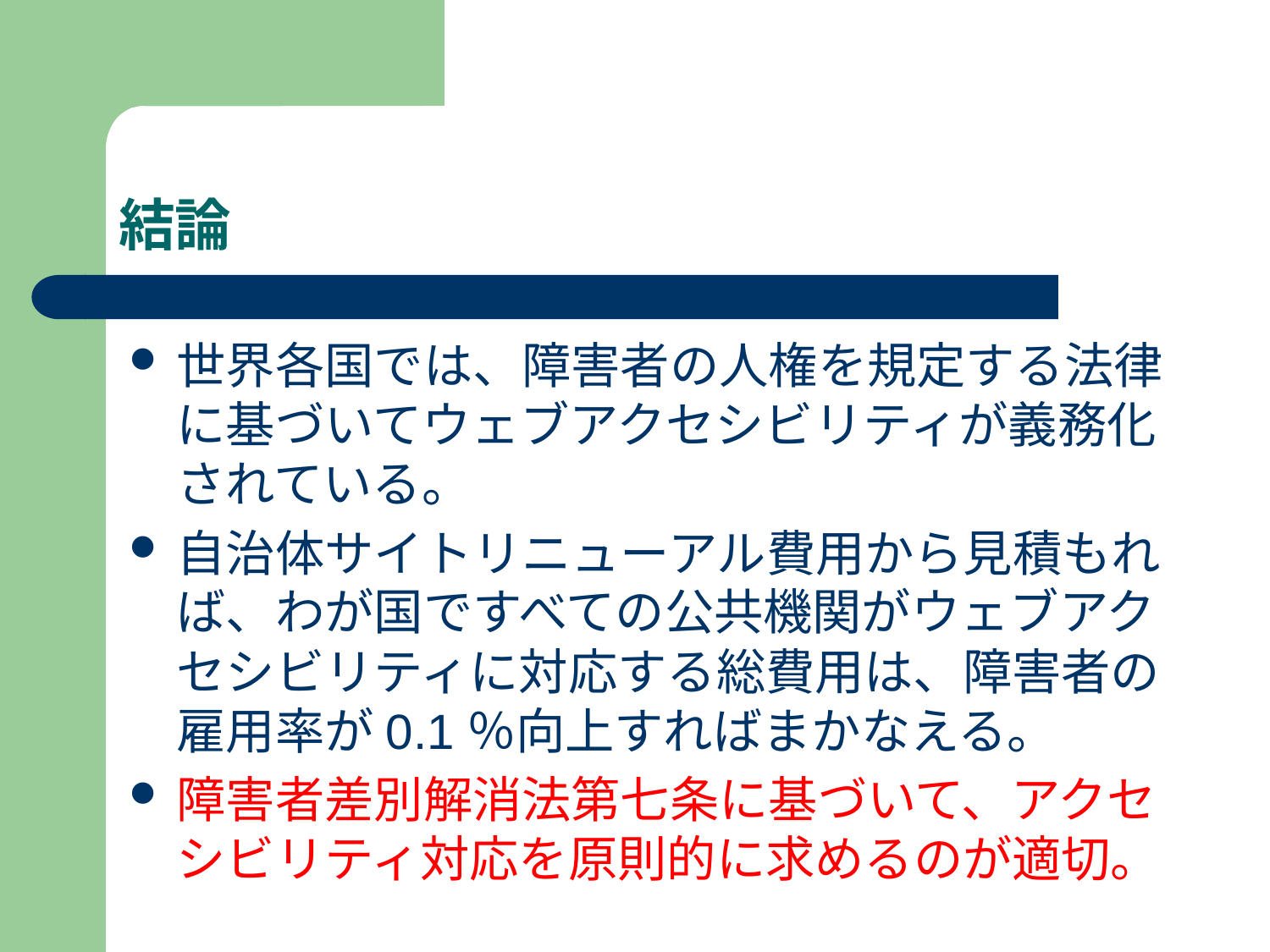

# 結論
世界各国では、障害者の人権を規定する法律に基づいてウェブアクセシビリティが義務化されている。
自治体サイトリニューアル費用から見積もれば、わが国ですべての公共機関がウェブアクセシビリティに対応する総費用は、障害者の雇用率が0.1％向上すればまかなえる。
障害者差別解消法第七条に基づいて、アクセシビリティ対応を原則的に求めるのが適切。